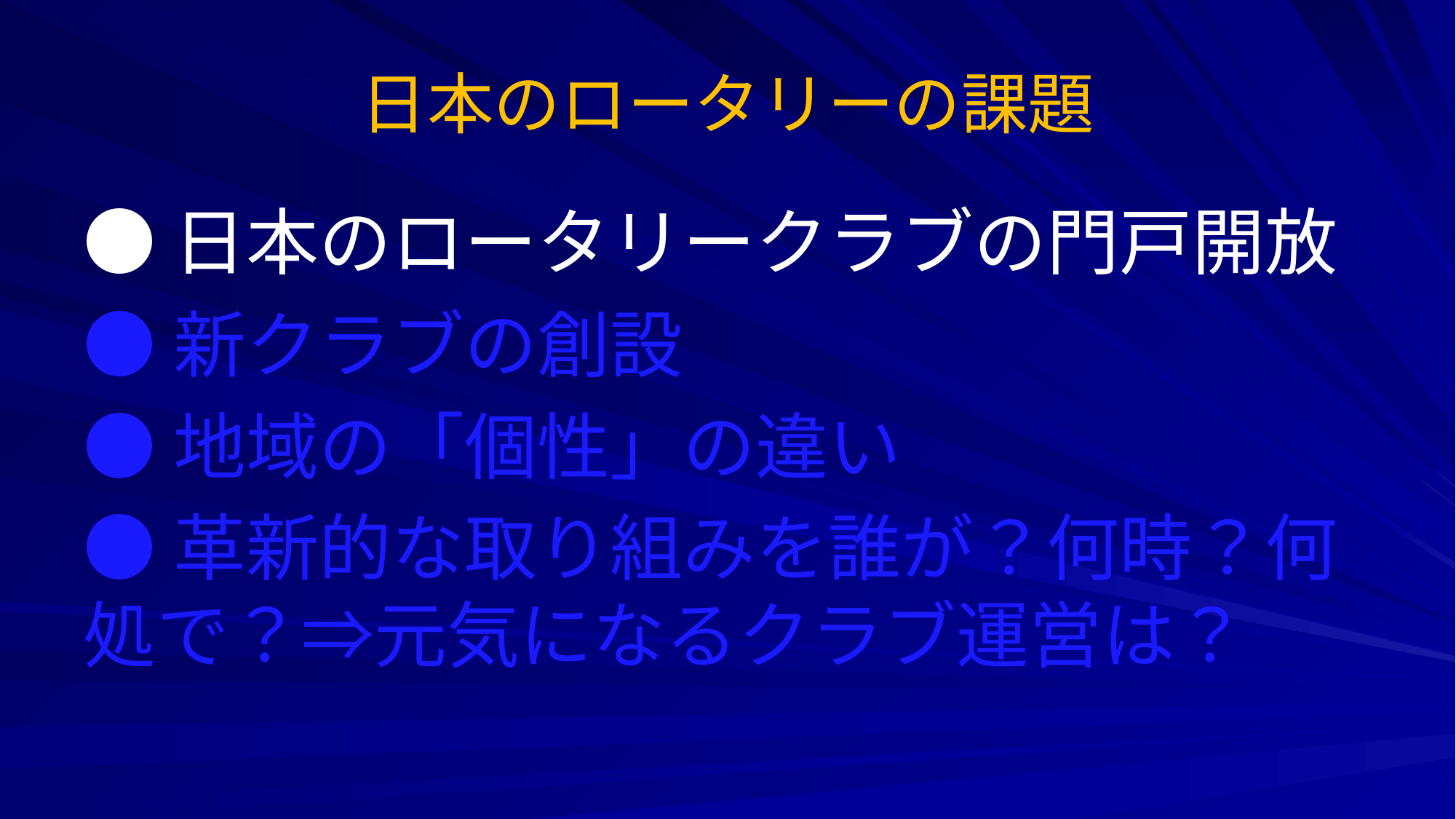

# 日本のロータリーの課題
●日本のロータリークラブの門戸開放
●新クラブの創設
●地域の「個性」の違い
●革新的な取り組みを誰が？何時？何処で？⇒元気になるクラブ運営は？